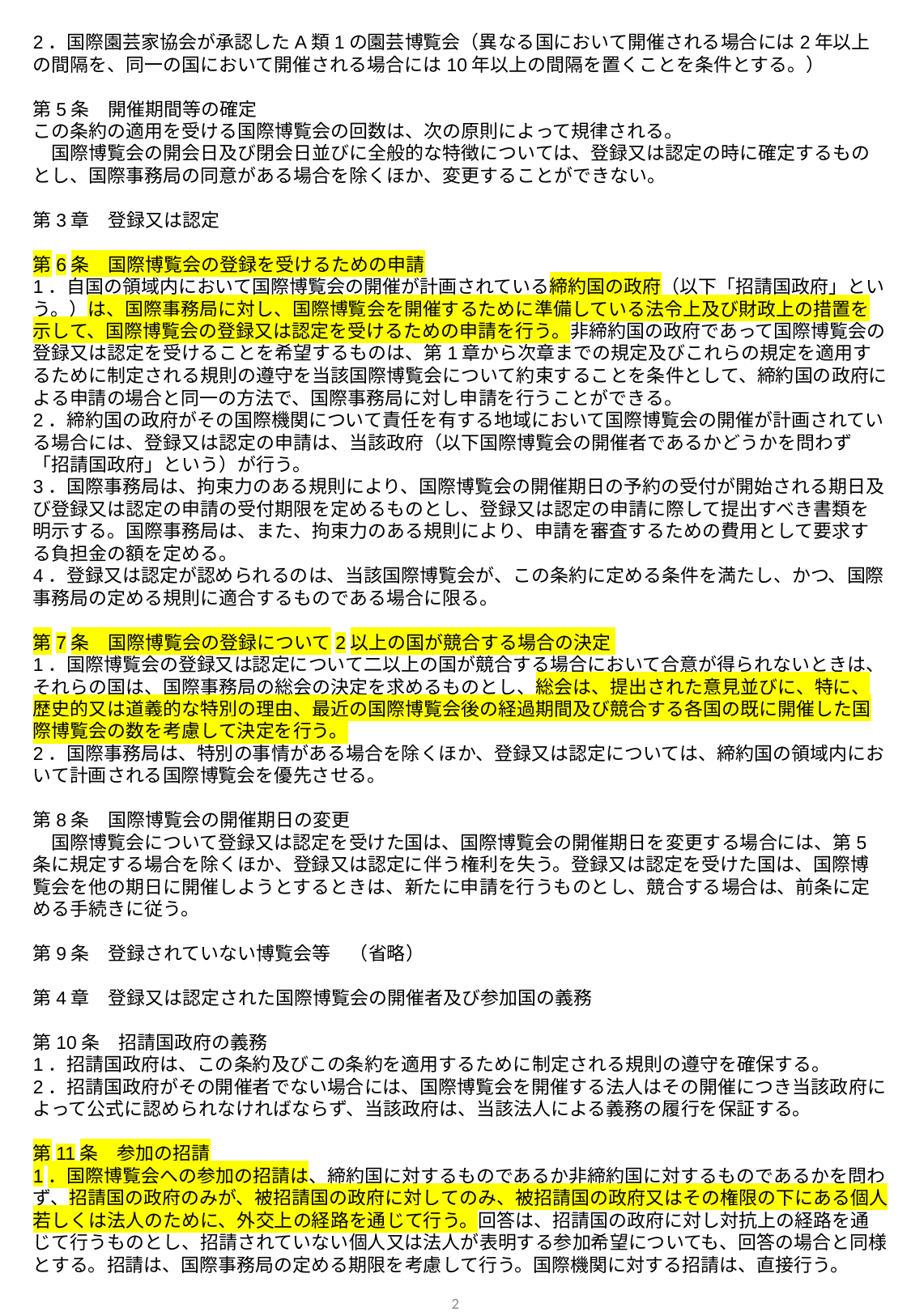

2．国際園芸家協会が承認したA類1の園芸博覧会（異なる国において開催される場合には2年以上の間隔を、同一の国において開催される場合には10年以上の間隔を置くことを条件とする。）

第5条　開催期間等の確定
この条約の適用を受ける国際博覧会の回数は、次の原則によって規律される。
　国際博覧会の開会日及び閉会日並びに全般的な特徴については、登録又は認定の時に確定するものとし、国際事務局の同意がある場合を除くほか、変更することができない。

第3章　登録又は認定

第6条　国際博覧会の登録を受けるための申請
1．自国の領域内において国際博覧会の開催が計画されている締約国の政府（以下「招請国政府」という。）は、国際事務局に対し、国際博覧会を開催するために準備している法令上及び財政上の措置を示して、国際博覧会の登録又は認定を受けるための申請を行う。非締約国の政府であって国際博覧会の登録又は認定を受けることを希望するものは、第1章から次章までの規定及びこれらの規定を適用するために制定される規則の遵守を当該国際博覧会について約束することを条件として、締約国の政府による申請の場合と同一の方法で、国際事務局に対し申請を行うことができる。
2．締約国の政府がその国際機関について責任を有する地域において国際博覧会の開催が計画されている場合には、登録又は認定の申請は、当該政府（以下国際博覧会の開催者であるかどうかを問わず「招請国政府」という）が行う。
3．国際事務局は、拘束力のある規則により、国際博覧会の開催期日の予約の受付が開始される期日及び登録又は認定の申請の受付期限を定めるものとし、登録又は認定の申請に際して提出すべき書類を明示する。国際事務局は、また、拘束力のある規則により、申請を審査するための費用として要求する負担金の額を定める。
4．登録又は認定が認められるのは、当該国際博覧会が、この条約に定める条件を満たし、かつ、国際事務局の定める規則に適合するものである場合に限る。

第7条　国際博覧会の登録について2以上の国が競合する場合の決定
1．国際博覧会の登録又は認定について二以上の国が競合する場合において合意が得られないときは、それらの国は、国際事務局の総会の決定を求めるものとし、総会は、提出された意見並びに、特に、歴史的又は道義的な特別の理由、最近の国際博覧会後の経過期間及び競合する各国の既に開催した国際博覧会の数を考慮して決定を行う。
2．国際事務局は、特別の事情がある場合を除くほか、登録又は認定については、締約国の領域内において計画される国際博覧会を優先させる。

第8条　国際博覧会の開催期日の変更
　国際博覧会について登録又は認定を受けた国は、国際博覧会の開催期日を変更する場合には、第5条に規定する場合を除くほか、登録又は認定に伴う権利を失う。登録又は認定を受けた国は、国際博覧会を他の期日に開催しようとするときは、新たに申請を行うものとし、競合する場合は、前条に定める手続きに従う。

第9条　登録されていない博覧会等　（省略）

第4章　登録又は認定された国際博覧会の開催者及び参加国の義務

第10条　招請国政府の義務
1．招請国政府は、この条約及びこの条約を適用するために制定される規則の遵守を確保する。
2．招請国政府がその開催者でない場合には、国際博覧会を開催する法人はその開催につき当該政府によって公式に認められなければならず、当該政府は、当該法人による義務の履行を保証する。

第11条　参加の招請
1．国際博覧会への参加の招請は、締約国に対するものであるか非締約国に対するものであるかを問わず、招請国の政府のみが、被招請国の政府に対してのみ、被招請国の政府又はその権限の下にある個人若しくは法人のために、外交上の経路を通じて行う。回答は、招請国の政府に対し対抗上の経路を通じて行うものとし、招請されていない個人又は法人が表明する参加希望についても、回答の場合と同様とする。招請は、国際事務局の定める期限を考慮して行う。国際機関に対する招請は、直接行う。
2